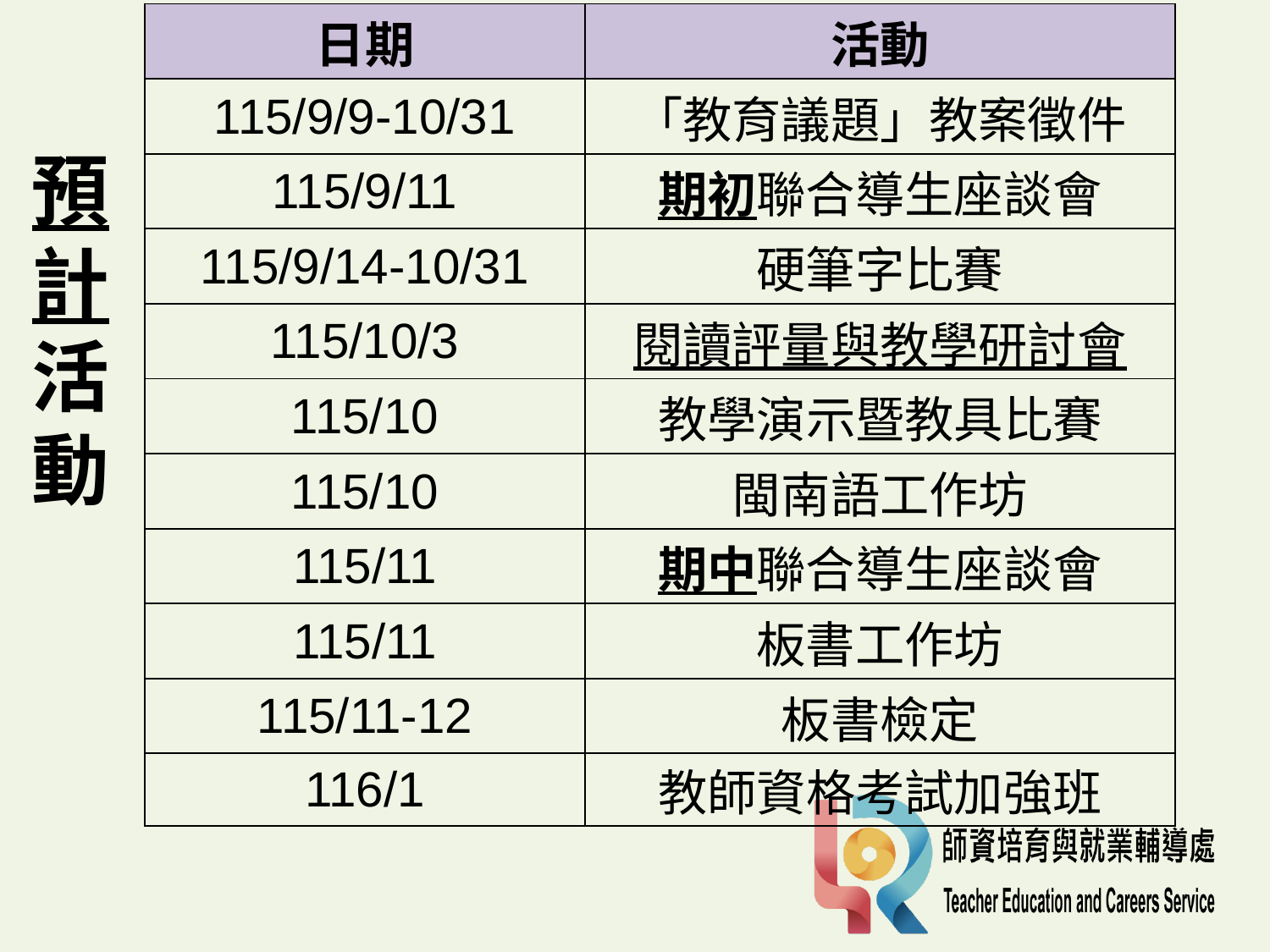

| 日期 | 活動 |
| --- | --- |
| 115/9/9-10/31 | 「教育議題」教案徵件 |
| 115/9/11 | 期初聯合導生座談會 |
| 115/9/14-10/31 | 硬筆字比賽 |
| 115/10/3 | 閱讀評量與教學研討會 |
| 115/10 | 教學演示暨教具比賽 |
| 115/10 | 閩南語工作坊 |
| 115/11 | 期中聯合導生座談會 |
| 115/11 | 板書工作坊 |
| 115/11-12 | 板書檢定 |
| 116/1 | 教師資格考試加強班 |
# 預計活動